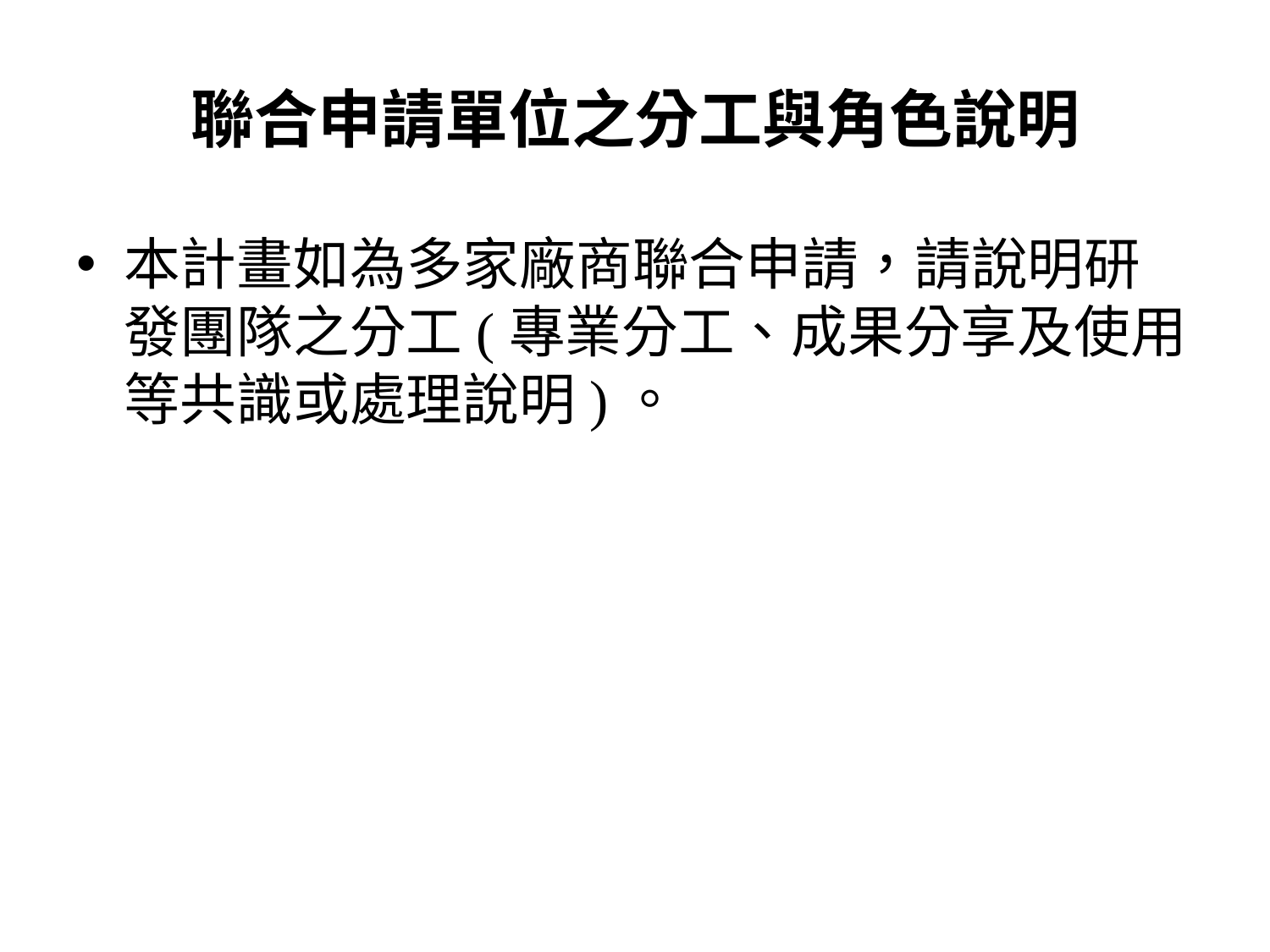

# 聯合申請單位之分工與角色說明
本計畫如為多家廠商聯合申請，請說明研發團隊之分工(專業分工、成果分享及使用等共識或處理說明)。